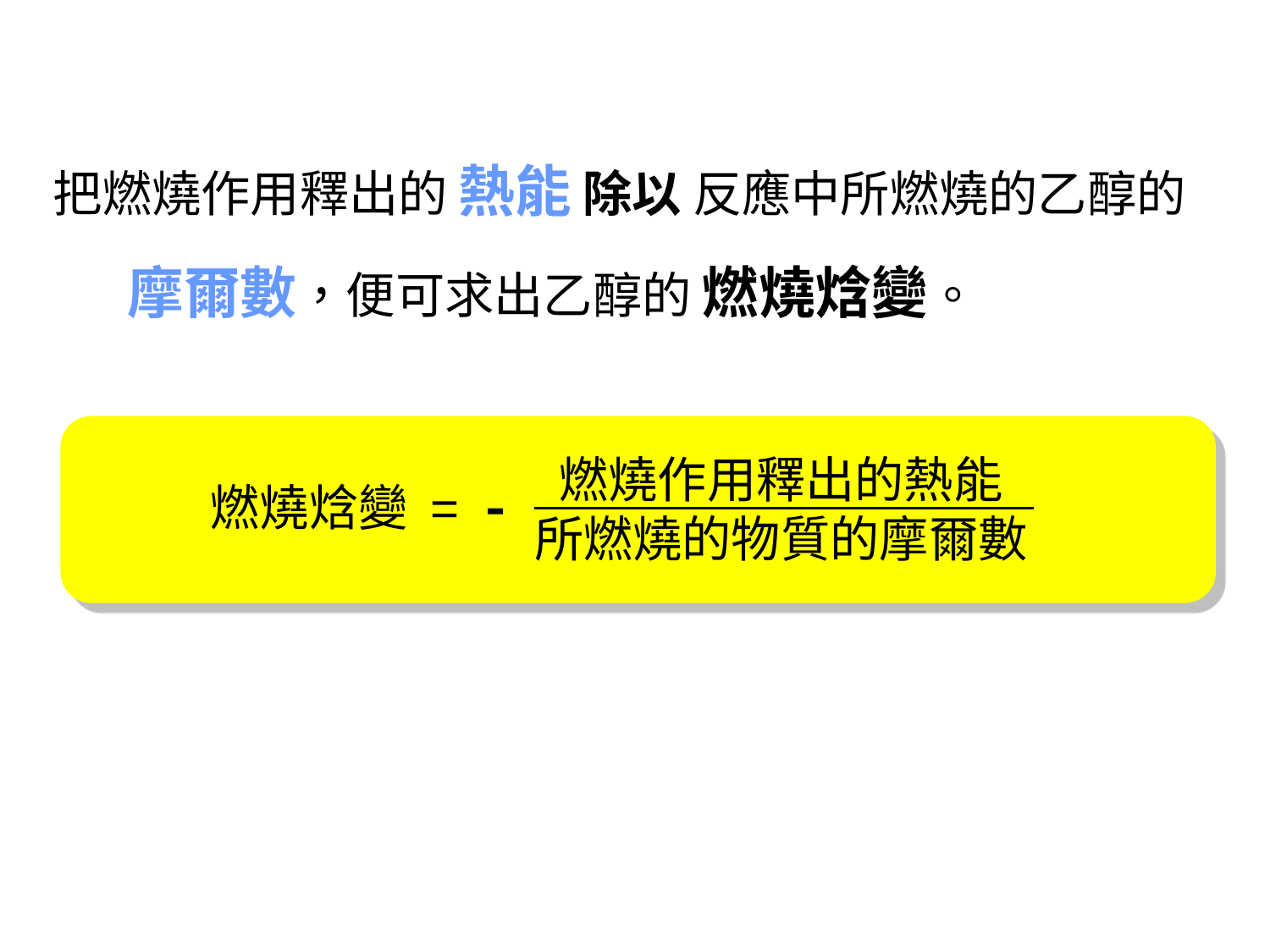

把燃燒作用釋出的 熱能 除以 反應中所燃燒的乙醇的 摩爾數，便可求出乙醇的 燃燒焓變。

燃燒作用釋出的熱能
所燃燒的物質的摩爾數
燃燒焓變 =  −